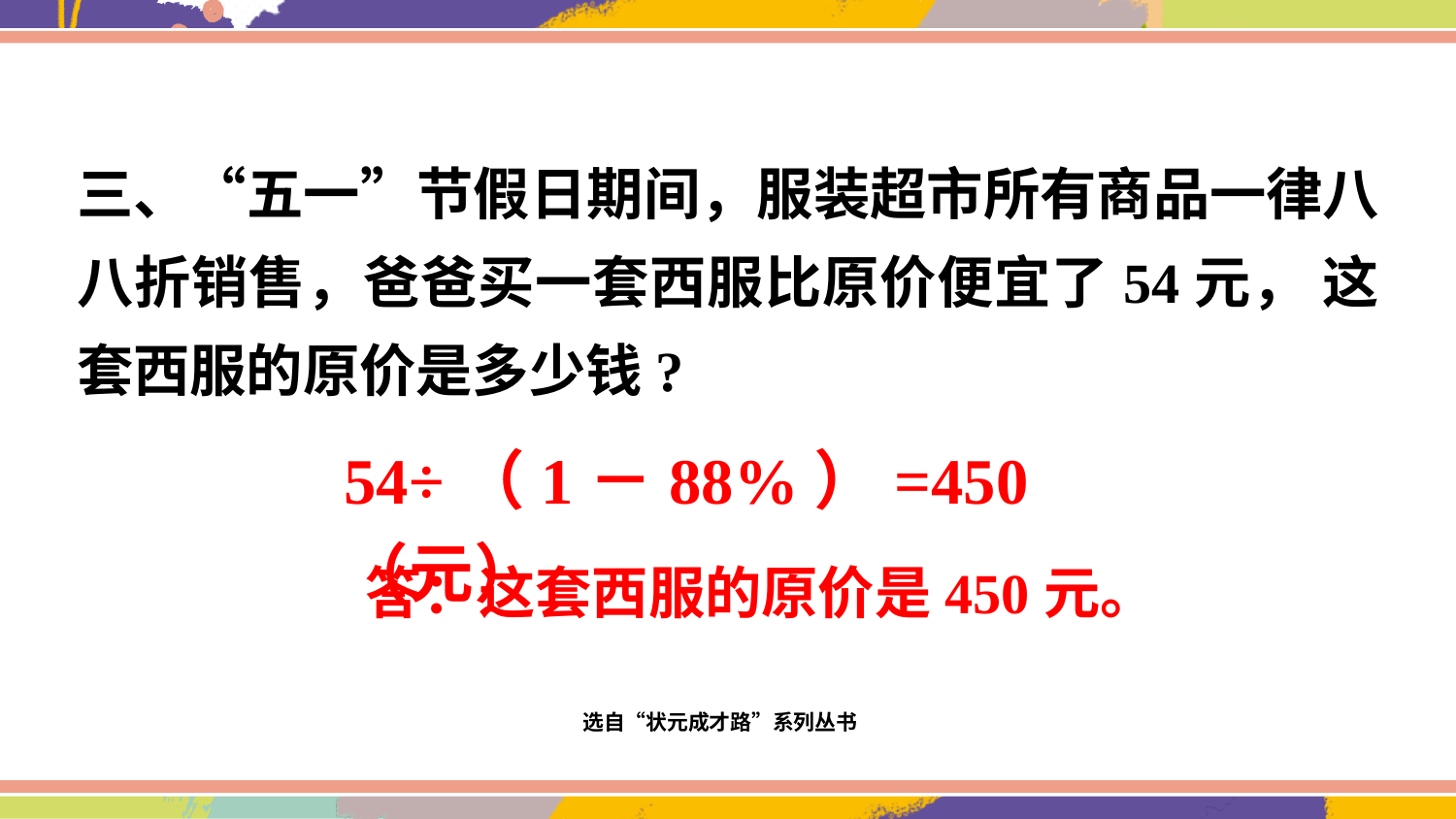

三、“五一”节假日期间，服装超市所有商品一律八八折销售，爸爸买一套西服比原价便宜了54元， 这套西服的原价是多少钱?
54÷（1－88%）=450（元）
答：这套西服的原价是450元。
选自“状元成才路”系列丛书